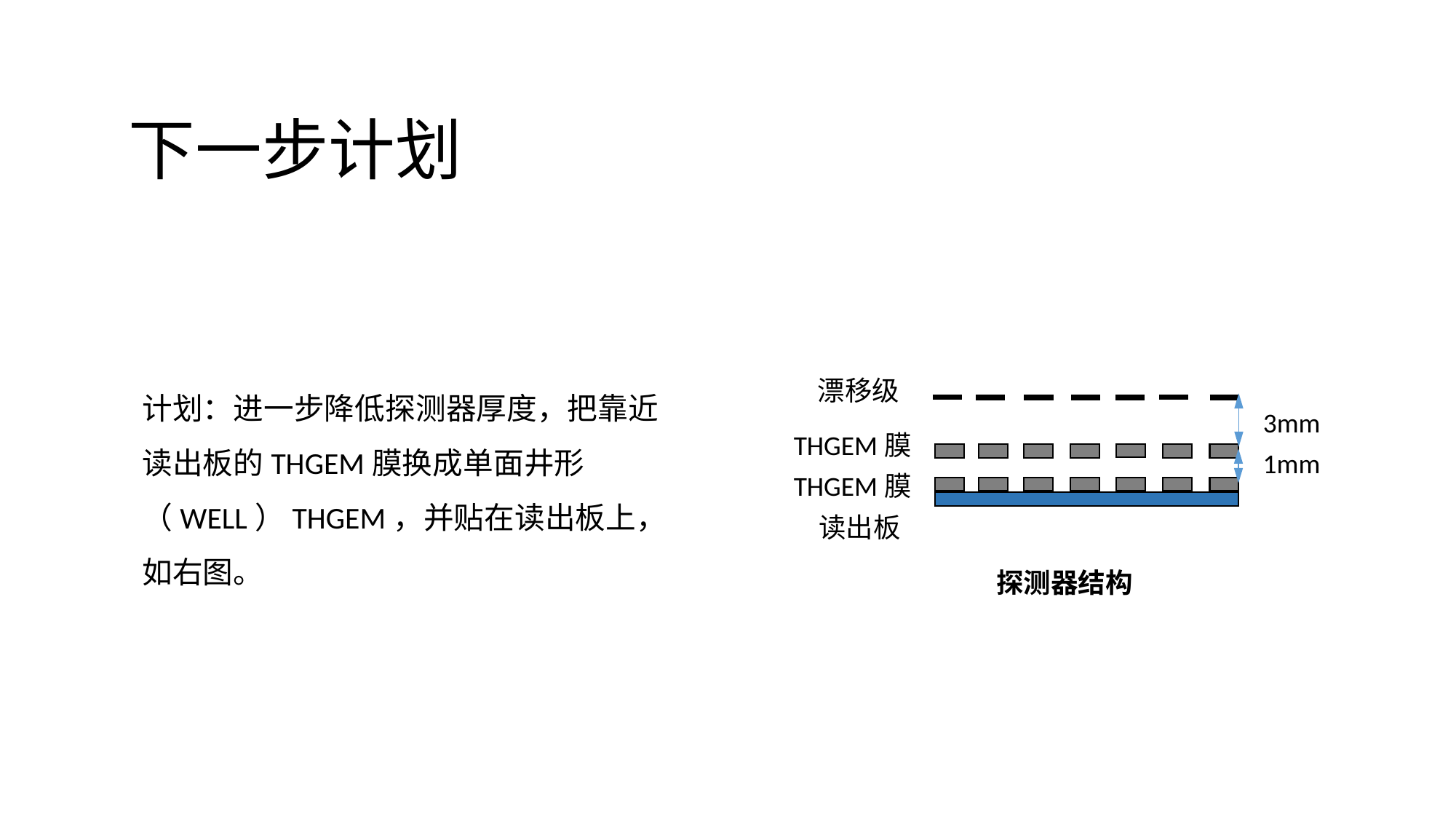

# 下一步计划

计划：进一步降低探测器厚度，把靠近读出板的THGEM膜换成单面井形（WELL）THGEM，并贴在读出板上，如右图。
漂移级
3mm
THGEM膜
1mm

THGEM膜

读出板
探测器结构